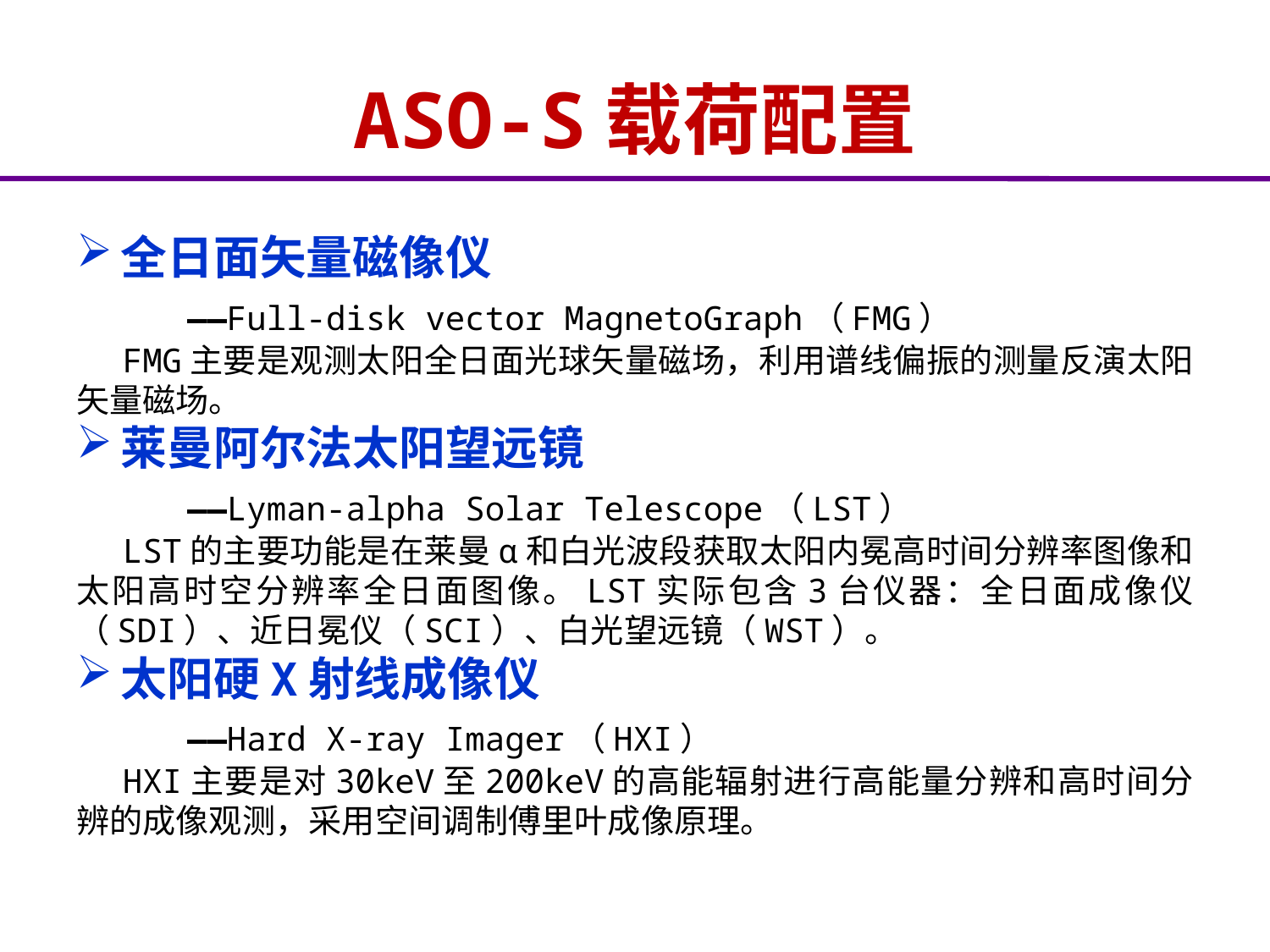

# ASO-S载荷配置
全日面矢量磁像仪
    ——Full-disk vector MagnetoGraph（FMG）
FMG主要是观测太阳全日面光球矢量磁场，利用谱线偏振的测量反演太阳矢量磁场。
莱曼阿尔法太阳望远镜
    ——Lyman-alpha Solar Telescope（LST）
LST的主要功能是在莱曼α和白光波段获取太阳内冕高时间分辨率图像和太阳高时空分辨率全日面图像。LST实际包含3台仪器：全日面成像仪（SDI）、近日冕仪（SCI）、白光望远镜（WST）。
太阳硬X射线成像仪
    ——Hard X-ray Imager（HXI）
HXI主要是对30keV至200keV的高能辐射进行高能量分辨和高时间分辨的成像观测，采用空间调制傅里叶成像原理。